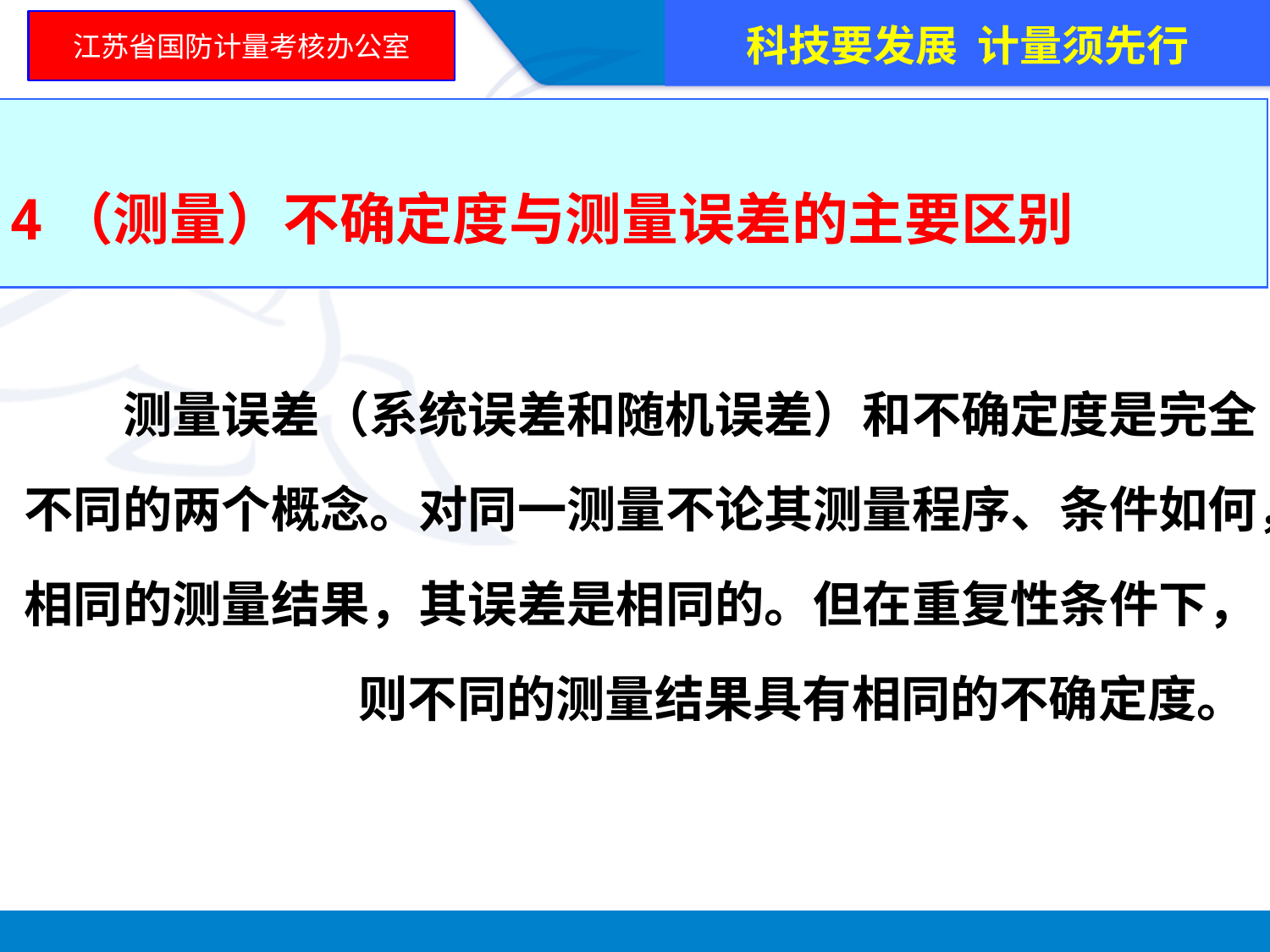

科技要发展  计量须先行
江苏省国防计量考核办公室
4（测量）不确定度与测量误差的主要区别

   测量误差（系统误差和随机误差）和不确定度是完全不同的两个概念。对同一测量不论其测量程序、条件如何，相同的测量结果，其误差是相同的。但在重复性条件下，则不同的测量结果具有相同的不确定度。